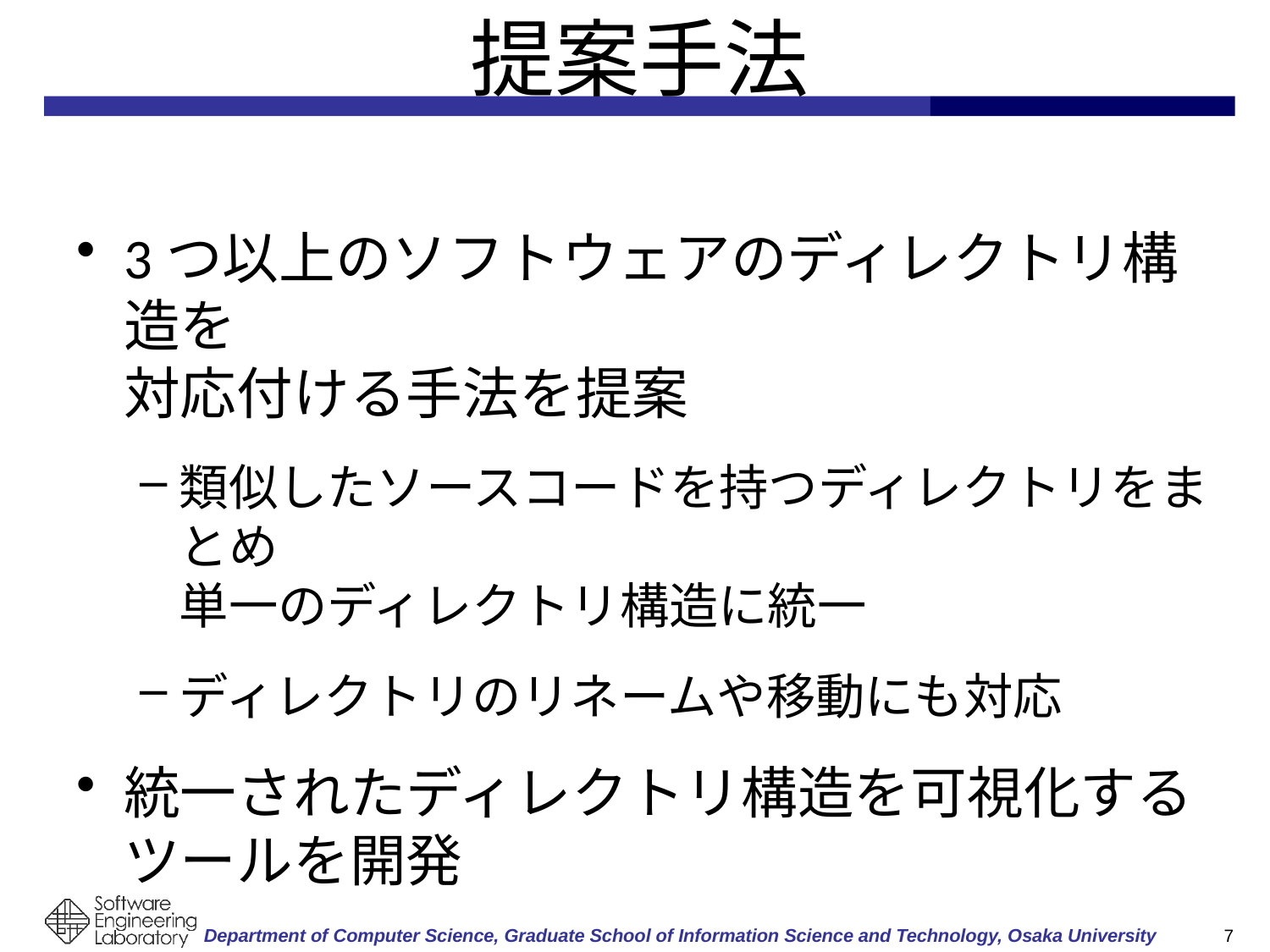

# 提案手法
3つ以上のソフトウェアのディレクトリ構造を
対応付ける手法を提案
類似したソースコードを持つディレクトリをまとめ
単一のディレクトリ構造に統一
ディレクトリのリネームや移動にも対応
統一されたディレクトリ構造を可視化する
ツールを開発
7